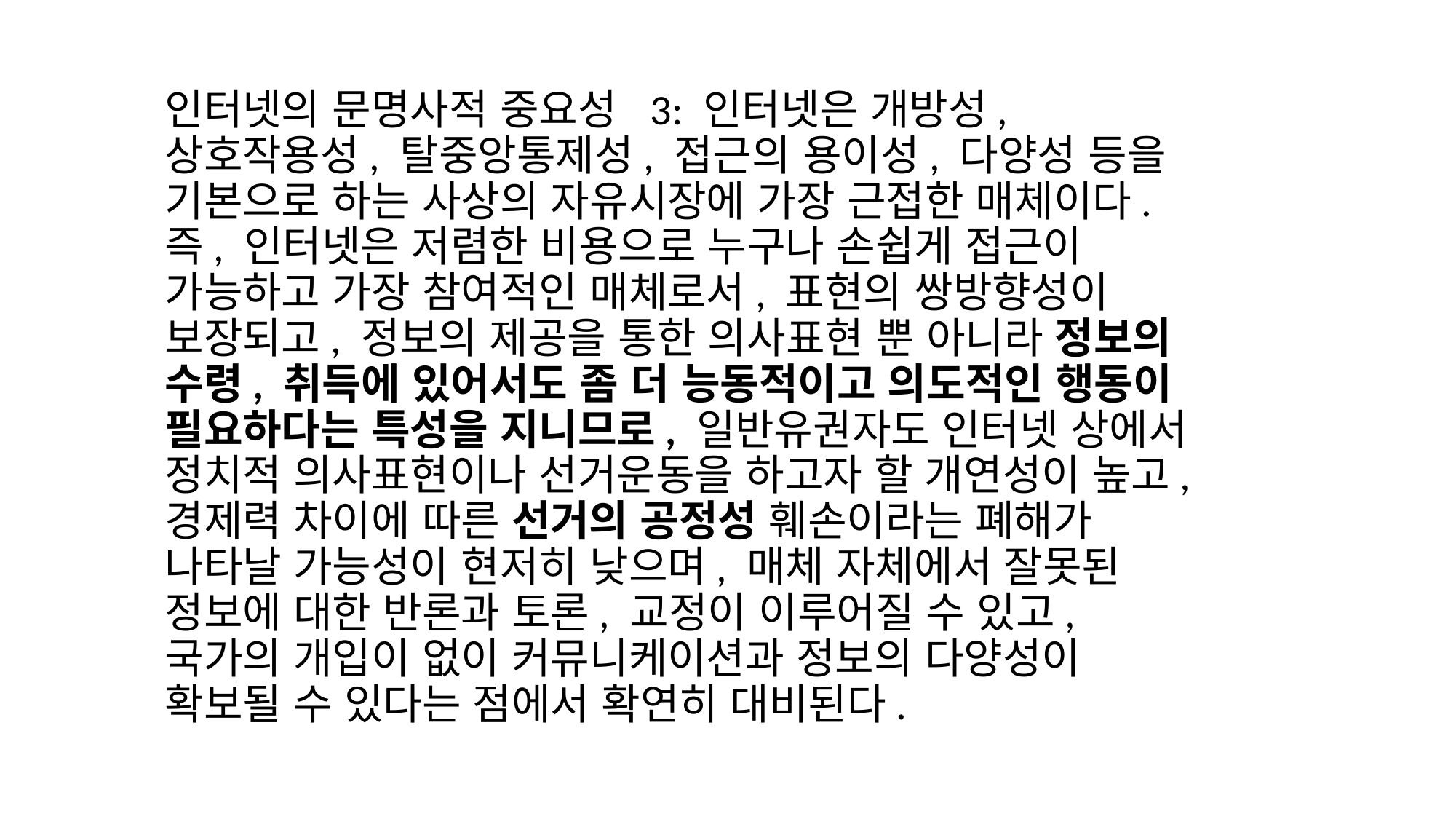

인터넷의 문명사적 중요성  3: 인터넷은 개방성, 상호작용성, 탈중앙통제성, 접근의 용이성, 다양성 등을 기본으로 하는 사상의 자유시장에 가장 근접한 매체이다. 즉, 인터넷은 저렴한 비용으로 누구나 손쉽게 접근이 가능하고 가장 참여적인 매체로서, 표현의 쌍방향성이 보장되고, 정보의 제공을 통한 의사표현 뿐 아니라 정보의 수령, 취득에 있어서도 좀 더 능동적이고 의도적인 행동이 필요하다는 특성을 지니므로, 일반유권자도 인터넷 상에서 정치적 의사표현이나 선거운동을 하고자 할 개연성이 높고,경제력 차이에 따른 선거의 공정성 훼손이라는 폐해가 나타날 가능성이 현저히 낮으며, 매체 자체에서 잘못된 정보에 대한 반론과 토론, 교정이 이루어질 수 있고, 국가의 개입이 없이 커뮤니케이션과 정보의 다양성이 확보될 수 있다는 점에서 확연히 대비된다.